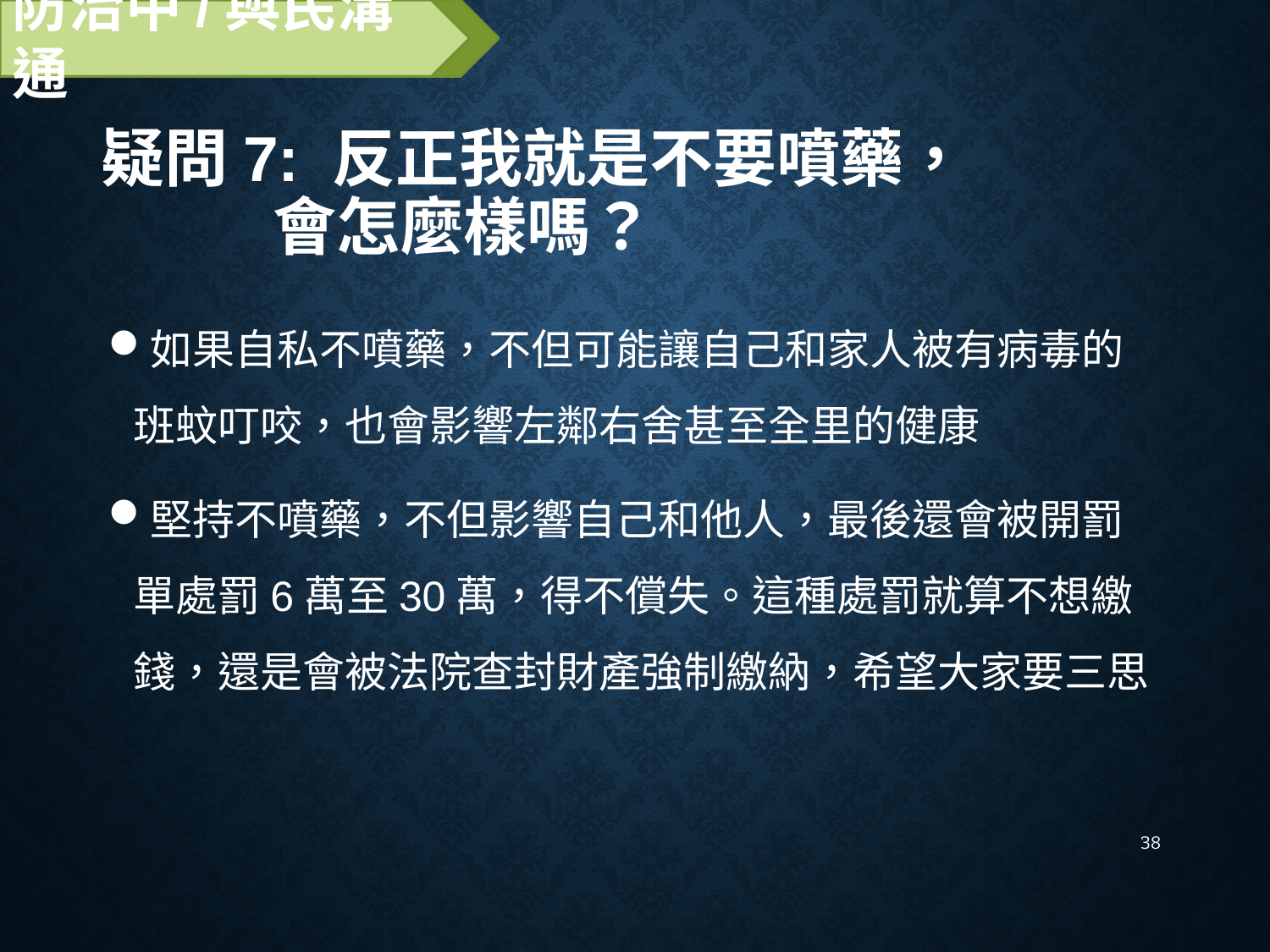

防治中/與民溝通
# 疑問7: 反正我就是不要噴藥， 會怎麼樣嗎？
如果自私不噴藥，不但可能讓自己和家人被有病毒的班蚊叮咬，也會影響左鄰右舍甚至全里的健康
堅持不噴藥，不但影響自己和他人，最後還會被開罰單處罰6萬至30萬，得不償失。這種處罰就算不想繳錢，還是會被法院查封財產強制繳納，希望大家要三思

38